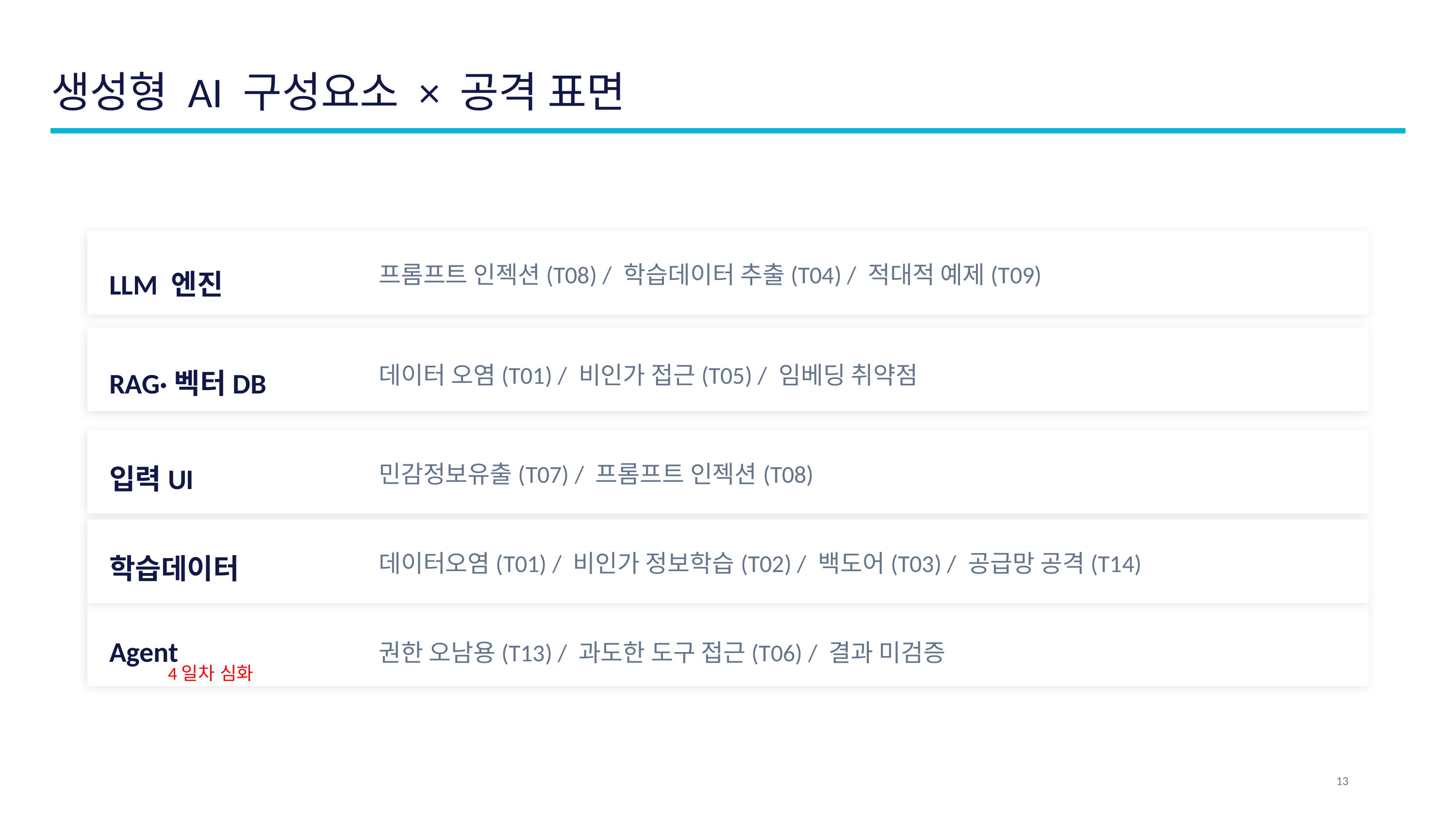

생성형 AI 구성요소 × 공격 표면

프롬프트 인젝션(T08) / 학습데이터 추출(T04) / 적대적 예제(T09)
LLM 엔진

데이터 오염(T01) / 비인가 접근(T05) / 임베딩 취약점
RAG·벡터DB

민감정보유출(T07) / 프롬프트 인젝션(T08)
입력UI

데이터오염(T01) / 비인가 정보학습(T02) / 백도어(T03) / 공급망 공격(T14)
학습데이터

권한 오남용(T13) / 과도한 도구 접근(T06) / 결과 미검증
Agent
4일차 심화
13